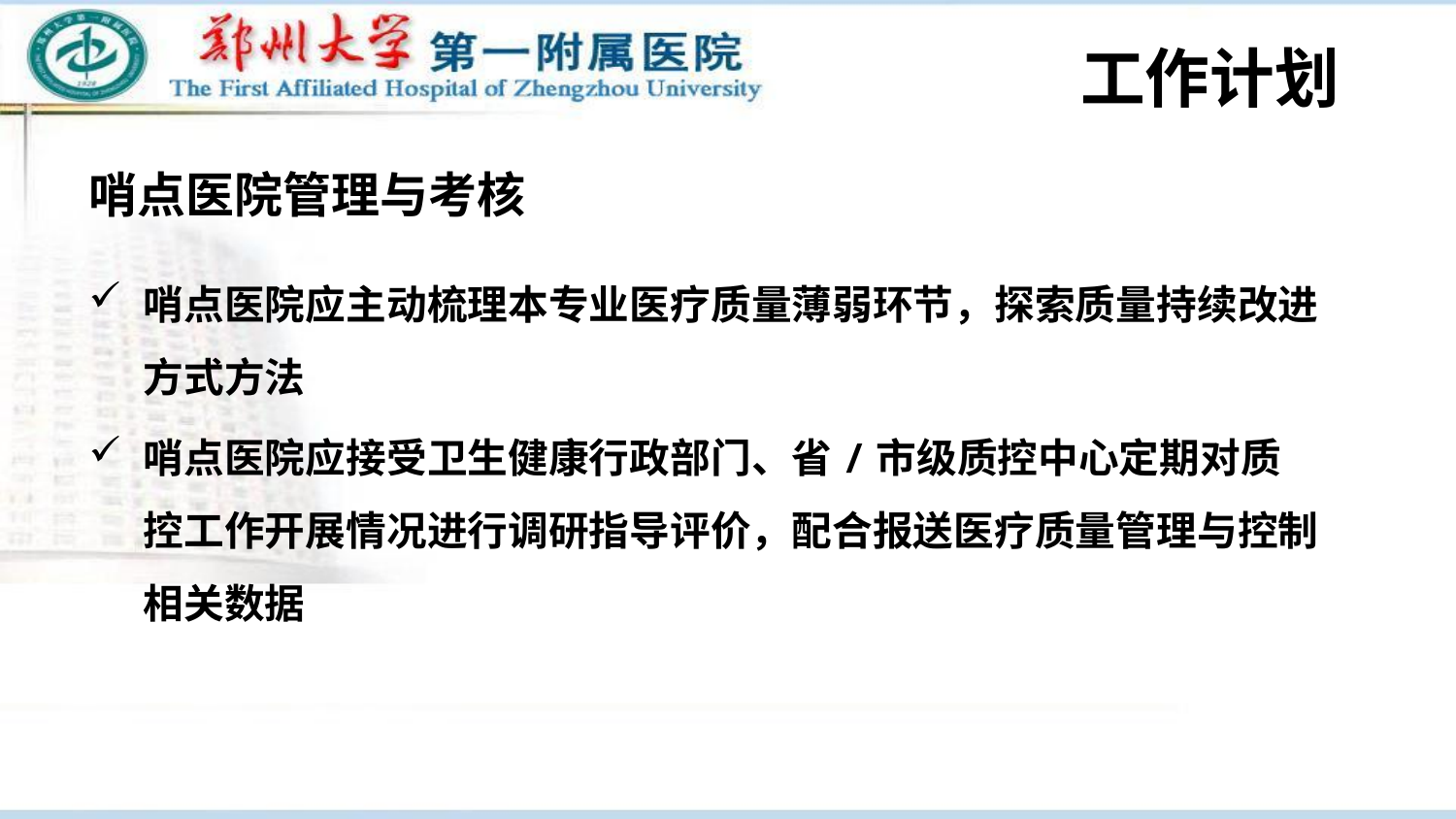

# 工作计划
哨点医院管理与考核
哨点医院应主动梳理本专业医疗质量薄弱环节，探索质量持续改进方式方法
哨点医院应接受卫生健康行政部门、省/市级质控中心定期对质控工作开展情况进行调研指导评价，配合报送医疗质量管理与控制相关数据